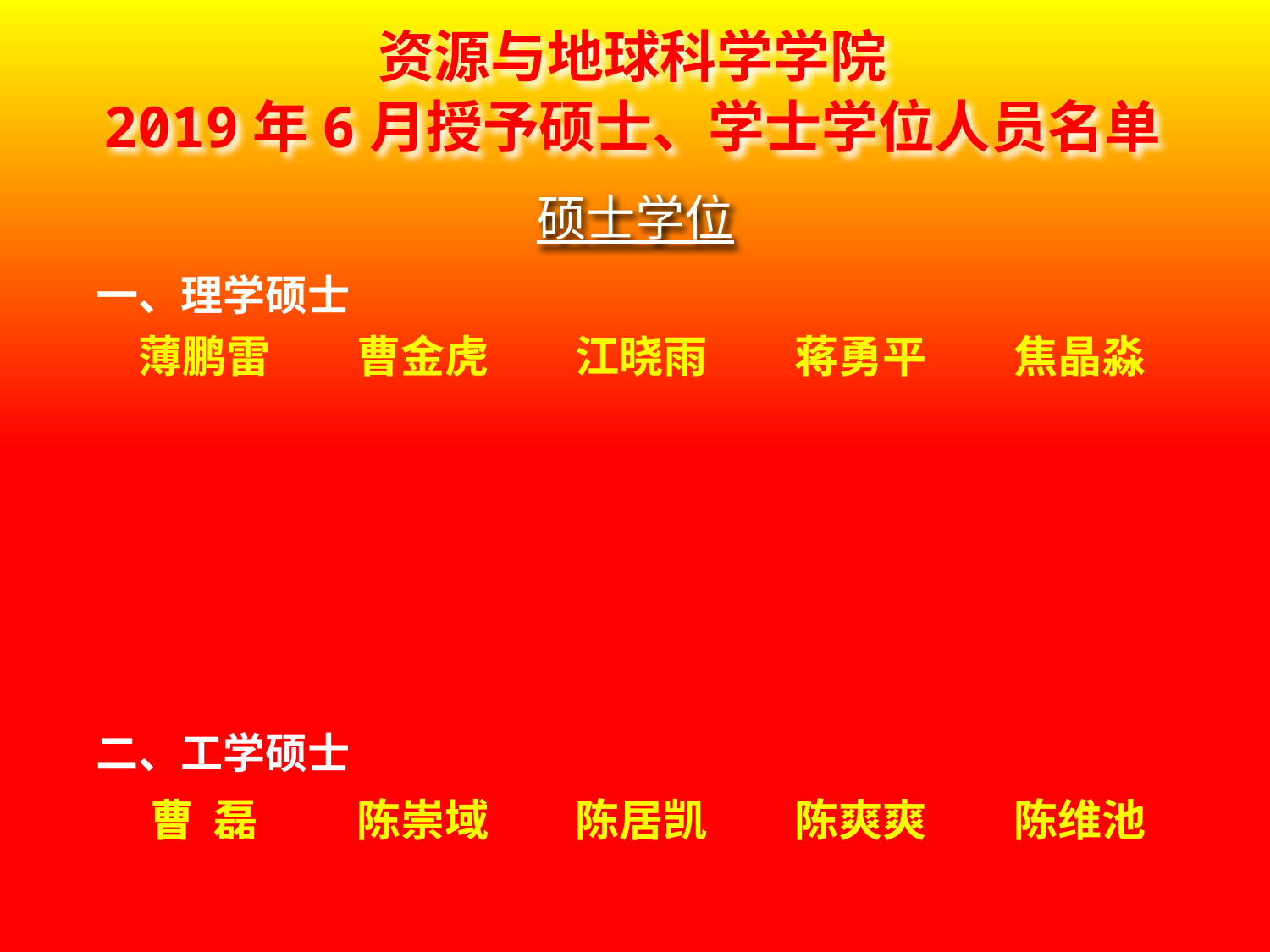

# 资源与地球科学学院 2019年6月授予硕士、学士学位人员名单
硕士学位
| 一、理学硕士 |  |  |  |  |
| --- | --- | --- | --- | --- |
| 薄鹏雷 | 曹金虎 | 江晓雨 | 蒋勇平 | 焦晶淼 |
|  |  |  |  |  |
|  |  |  |  |  |
|  |  |  |  |  |
|  |  |  |  |  |
|  |  |  |  |  |
| 二、工学硕士 |  |  |  |  |
| 曹 磊 | 陈崇域 | 陈居凯 | 陈爽爽 | 陈维池 |
|  |  |  |  |  |